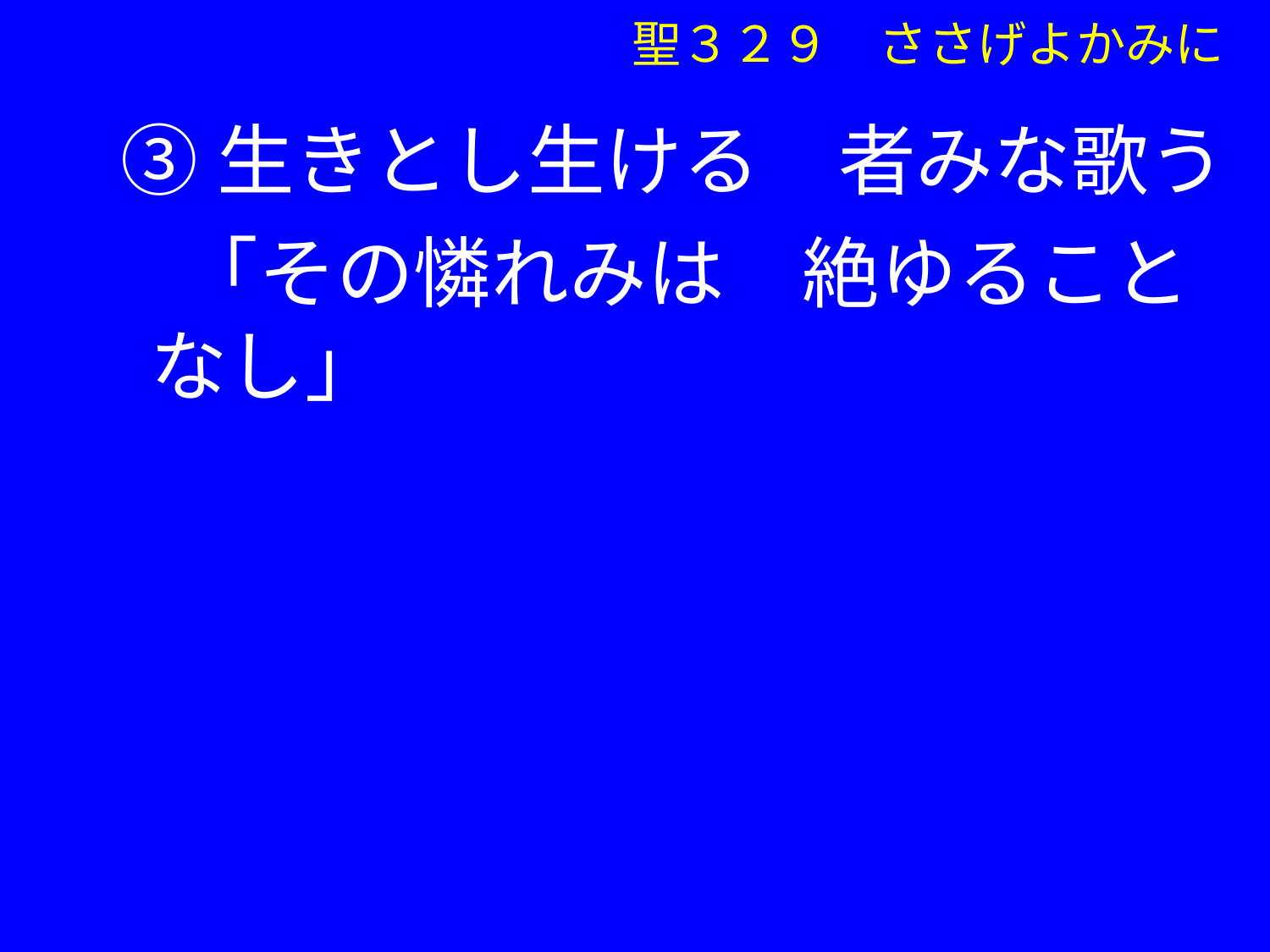

③生きとし生ける　者みな歌う
　「その憐れみは　絶ゆることなし」

聖３２９　ささげよかみに